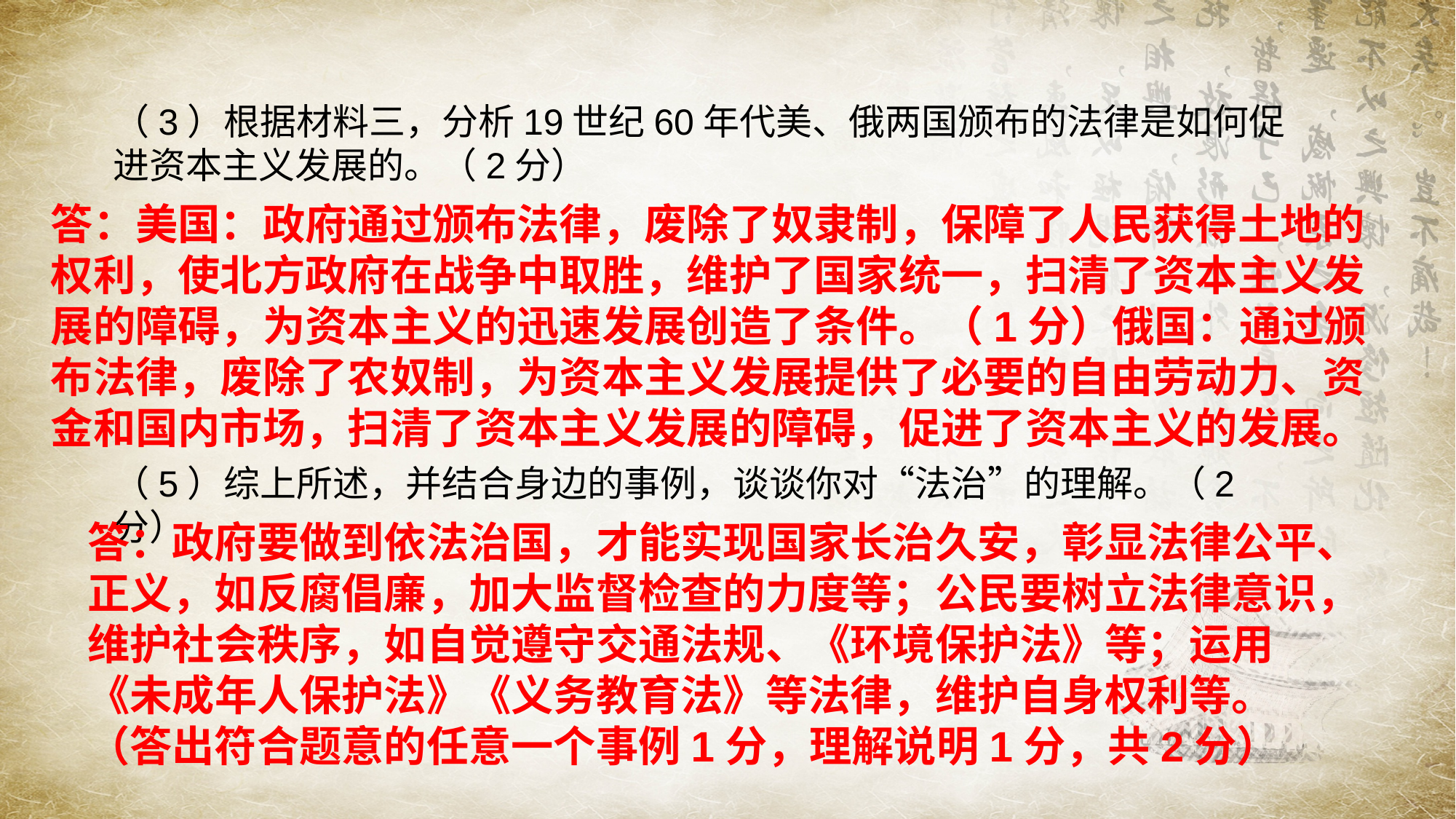

（3）根据材料三，分析19世纪60年代美、俄两国颁布的法律是如何促进资本主义发展的。（2分）
答：美国：政府通过颁布法律，废除了奴隶制，保障了人民获得土地的权利，使北方政府在战争中取胜，维护了国家统一，扫清了资本主义发展的障碍，为资本主义的迅速发展创造了条件。（1分）俄国：通过颁布法律，废除了农奴制，为资本主义发展提供了必要的自由劳动力、资金和国内市场，扫清了资本主义发展的障碍，促进了资本主义的发展。
（5）综上所述，并结合身边的事例，谈谈你对“法治”的理解。（2分）
答：政府要做到依法治国，才能实现国家长治久安，彰显法律公平、正义，如反腐倡廉，加大监督检查的力度等；公民要树立法律意识，维护社会秩序，如自觉遵守交通法规、《环境保护法》等；运用《未成年人保护法》《义务教育法》等法律，维护自身权利等。（答出符合题意的任意一个事例1分，理解说明1分，共2分）